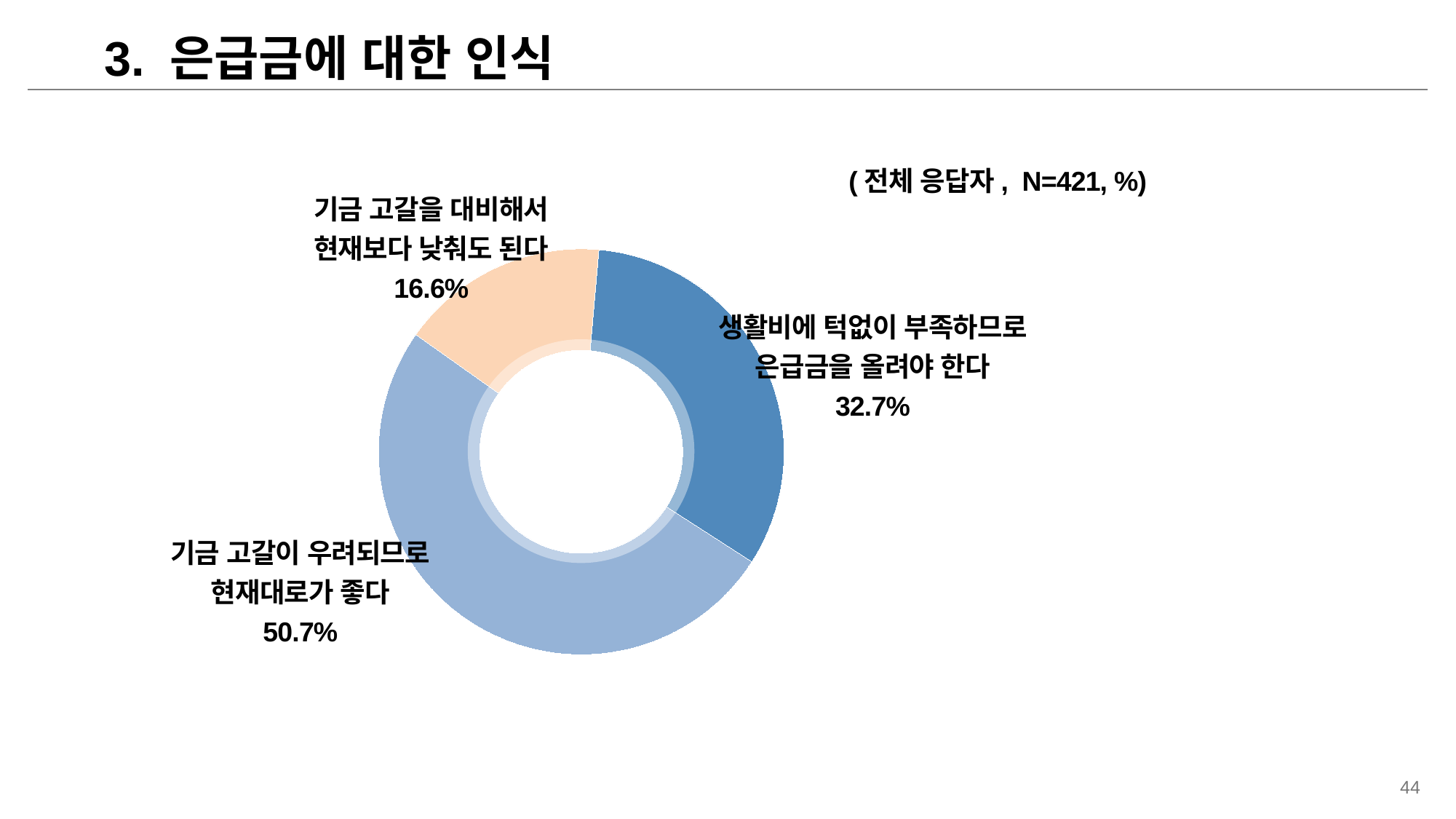

3. 은급금에 대한 인식
(전체 응답자,  N=421, %)
기금 고갈을 대비해서
현재보다 낮춰도 된다
16.6%

### Chart

| Category | 열1 |
|---|---|
| 지금처럼 계속 하고 싶다 | 32.71184443196113 |
| 지금보다 더 하고 싶다 | 50.71097638091226 |
| 지금보다 줄이고 싶다 | 16.57717918712617 |
생활비에 턱없이 부족하므로
은급금을 올려야 한다
32.7%
기금 고갈이 우려되므로
현재대로가 좋다
50.7%